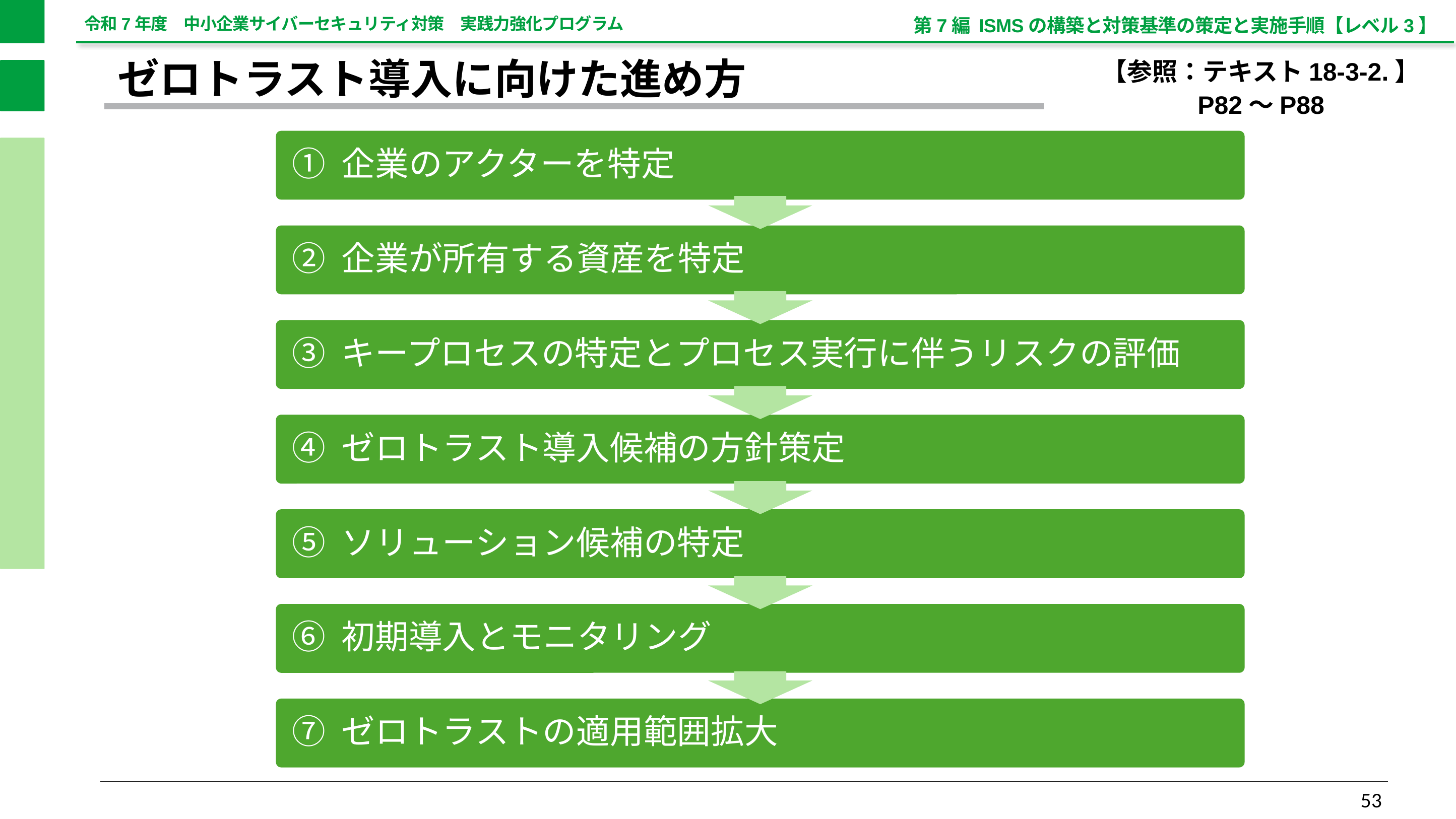

第7編 ISMSの構築と対策基準の策定と実施手順【レベル3】
【参照：テキスト18-3-2.】
P82～P88
ゼロトラスト導入に向けた進め方
① 企業のアクターを特定

② 企業が所有する資産を特定

③ キープロセスの特定とプロセス実行に伴うリスクの評価

④ ゼロトラスト導入候補の方針策定

⑤ ソリューション候補の特定

⑥ 初期導入とモニタリング

⑦ ゼロトラストの適用範囲拡大